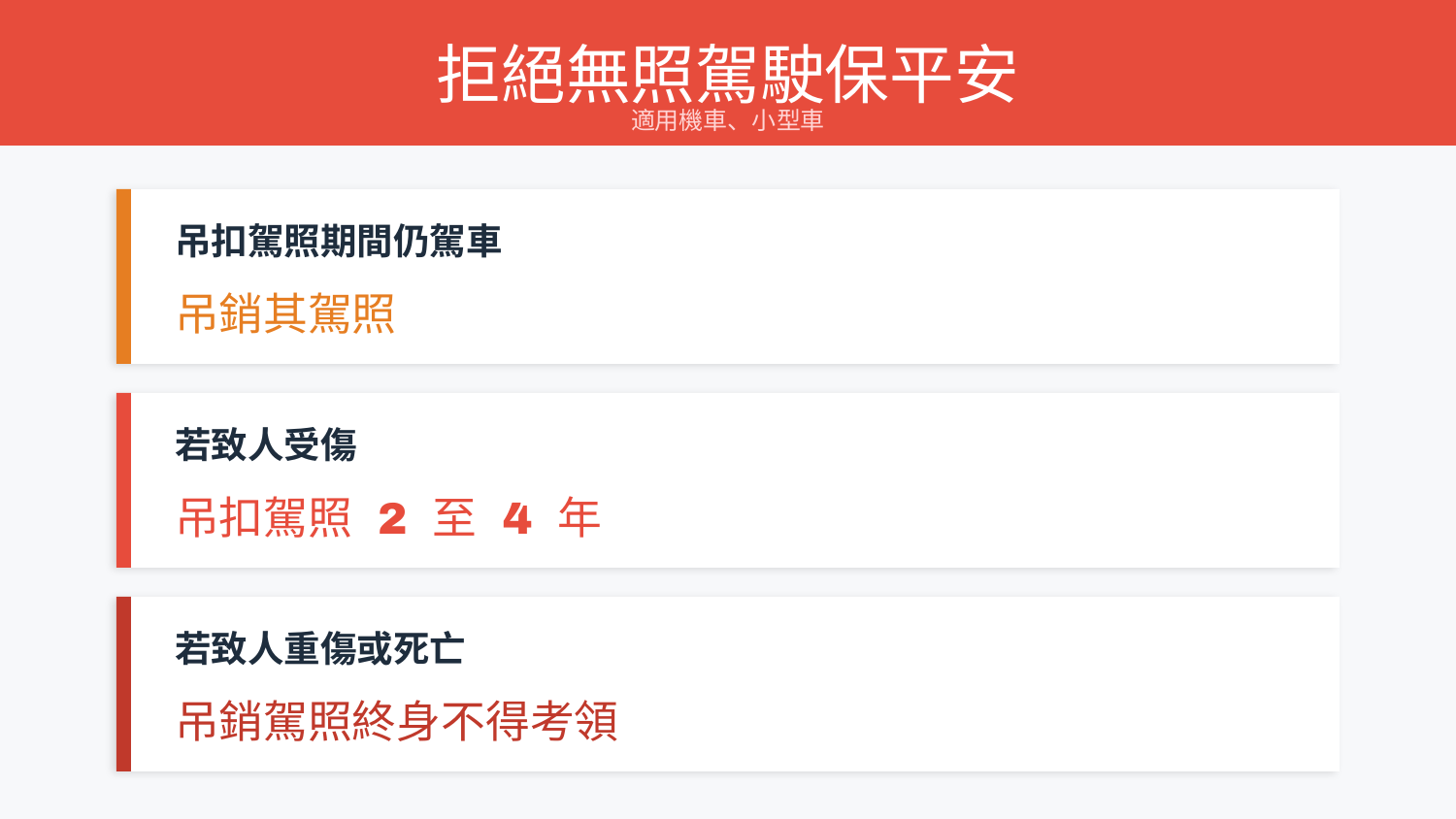

拒絕無照駕駛保平安
適用機車、小型車

吊扣駕照期間仍駕車
吊銷其駕照

若致人受傷
吊扣駕照 2 至 4 年

若致人重傷或死亡
吊銷駕照終身不得考領